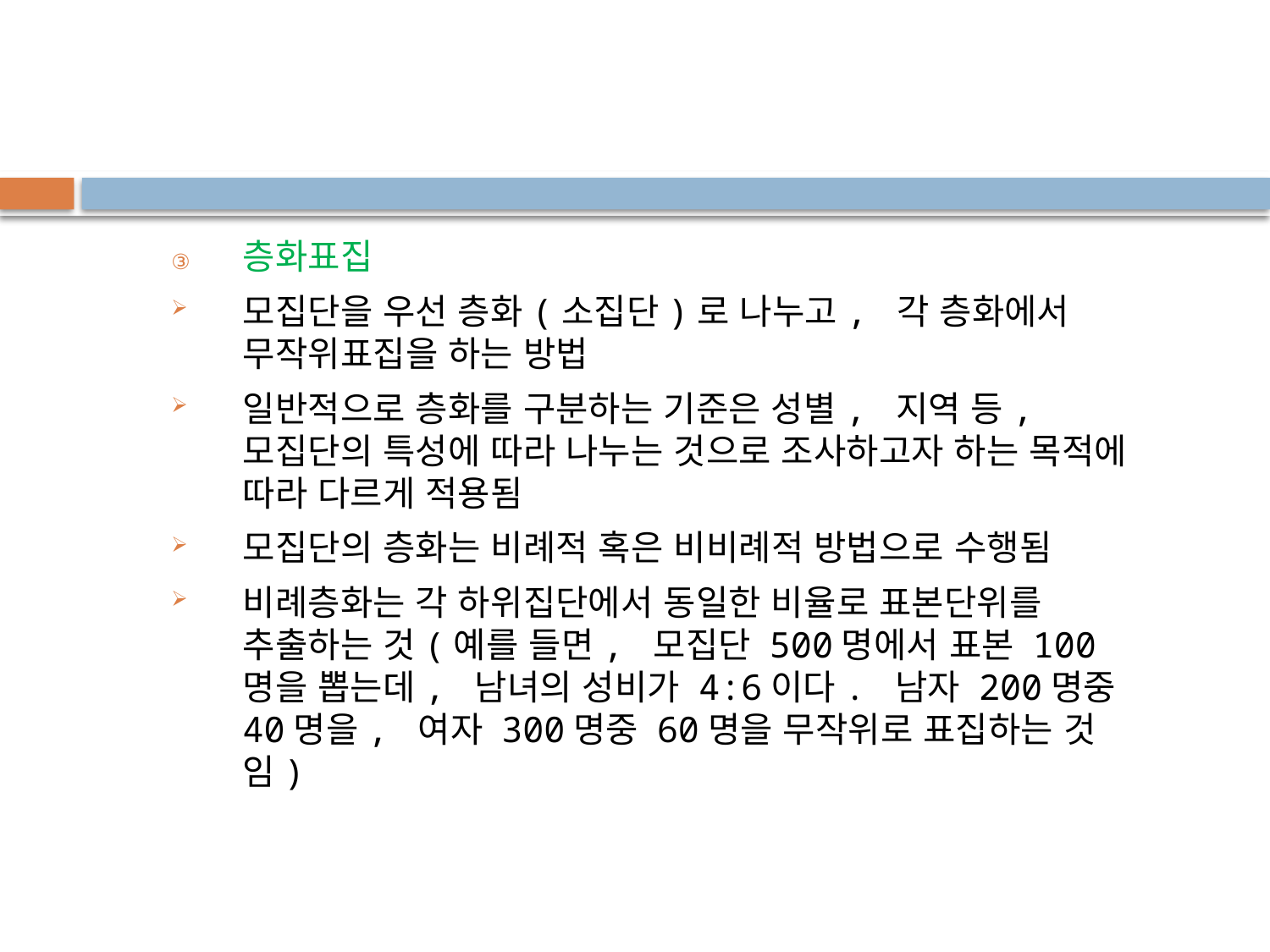

층화표집
모집단을 우선 층화(소집단)로 나누고, 각 층화에서 무작위표집을 하는 방법
일반적으로 층화를 구분하는 기준은 성별, 지역 등, 모집단의 특성에 따라 나누는 것으로 조사하고자 하는 목적에 따라 다르게 적용됨
모집단의 층화는 비례적 혹은 비비례적 방법으로 수행됨
비례층화는 각 하위집단에서 동일한 비율로 표본단위를 추출하는 것(예를 들면, 모집단 500명에서 표본 100명을 뽑는데, 남녀의 성비가 4:6이다. 남자 200명중 40명을, 여자 300명중 60명을 무작위로 표집하는 것임)